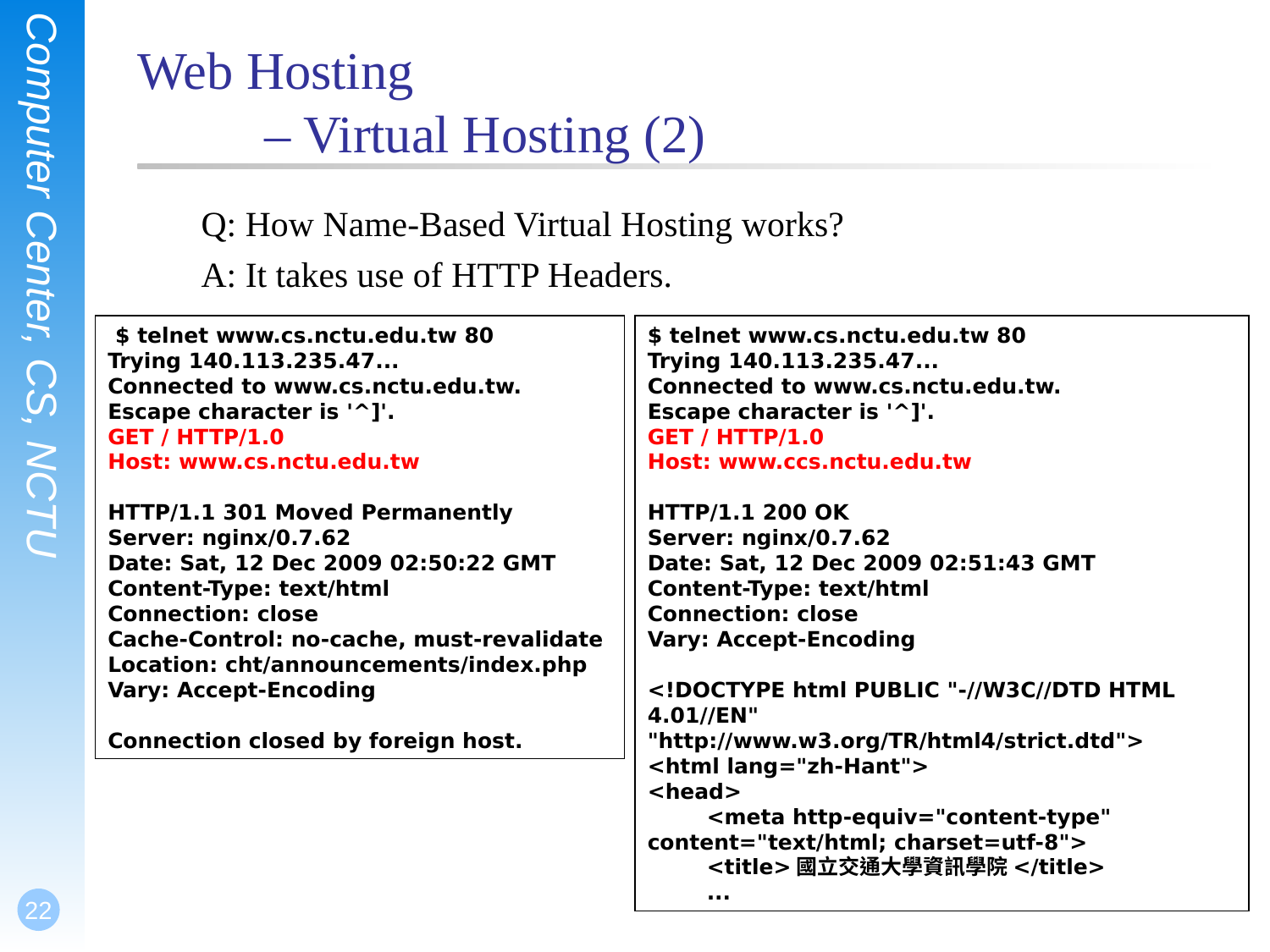

# Web Hosting – Virtual Hosting (2)
Q: How Name-Based Virtual Hosting works?
A: It takes use of HTTP Headers.

 $ telnet www.cs.nctu.edu.tw 80
Trying 140.113.235.47...
Connected to www.cs.nctu.edu.tw.
Escape character is '^]'.
GET / HTTP/1.0
Host: www.cs.nctu.edu.tw

HTTP/1.1 301 Moved Permanently
Server: nginx/0.7.62
Date: Sat, 12 Dec 2009 02:50:22 GMT
Content-Type: text/html
Connection: close
Cache-Control: no-cache, must-revalidate
Location: cht/announcements/index.php
Vary: Accept-Encoding

Connection closed by foreign host.
$ telnet www.cs.nctu.edu.tw 80
Trying 140.113.235.47...
Connected to www.cs.nctu.edu.tw.
Escape character is '^]'.
GET / HTTP/1.0
Host: www.ccs.nctu.edu.tw

HTTP/1.1 200 OK
Server: nginx/0.7.62
Date: Sat, 12 Dec 2009 02:51:43 GMT
Content-Type: text/html
Connection: close
Vary: Accept-Encoding

<!DOCTYPE html PUBLIC "-//W3C//DTD HTML 4.01//EN" "http://www.w3.org/TR/html4/strict.dtd">
<html lang="zh-Hant">
<head>
        <meta http-equiv="content-type" content="text/html; charset=utf-8">
        <title>國立交通大學資訊學院</title>
        ...